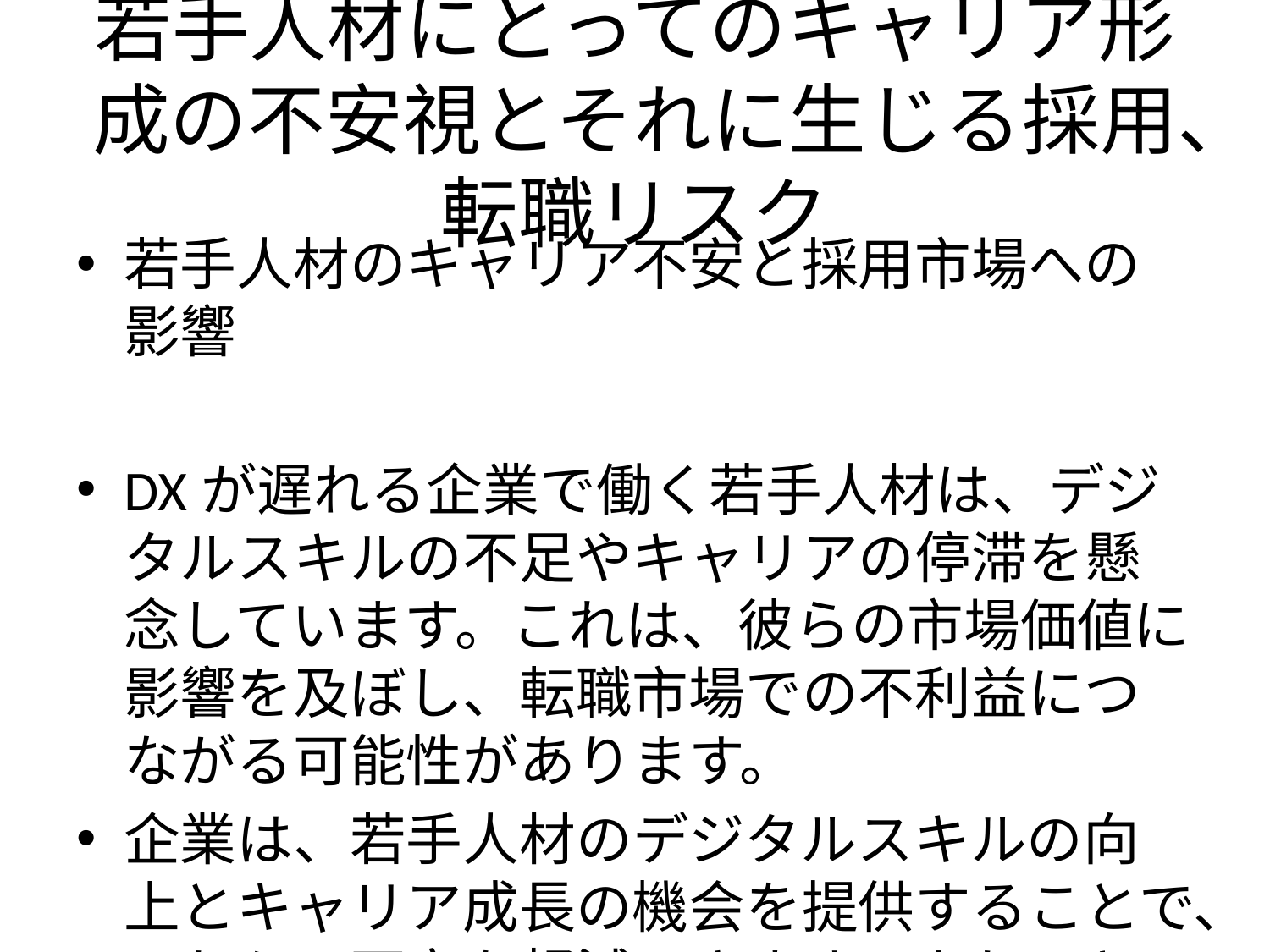

# 若手人材にとってのキャリア形成の不安視とそれに生じる採用、転職リスク
若手人材のキャリア不安と採用市場への影響

DXが遅れる企業で働く若手人材は、デジタルスキルの不足やキャリアの停滞を懸念しています。これは、彼らの市場価値に影響を及ぼし、転職市場での不利益につながる可能性があります。
企業は、若手人材のデジタルスキルの向上とキャリア成長の機会を提供することで、これらの不安を軽減できます。また、キャリアパスの明確化と継続的な学習支援が、人材の定着と成長に寄与します。